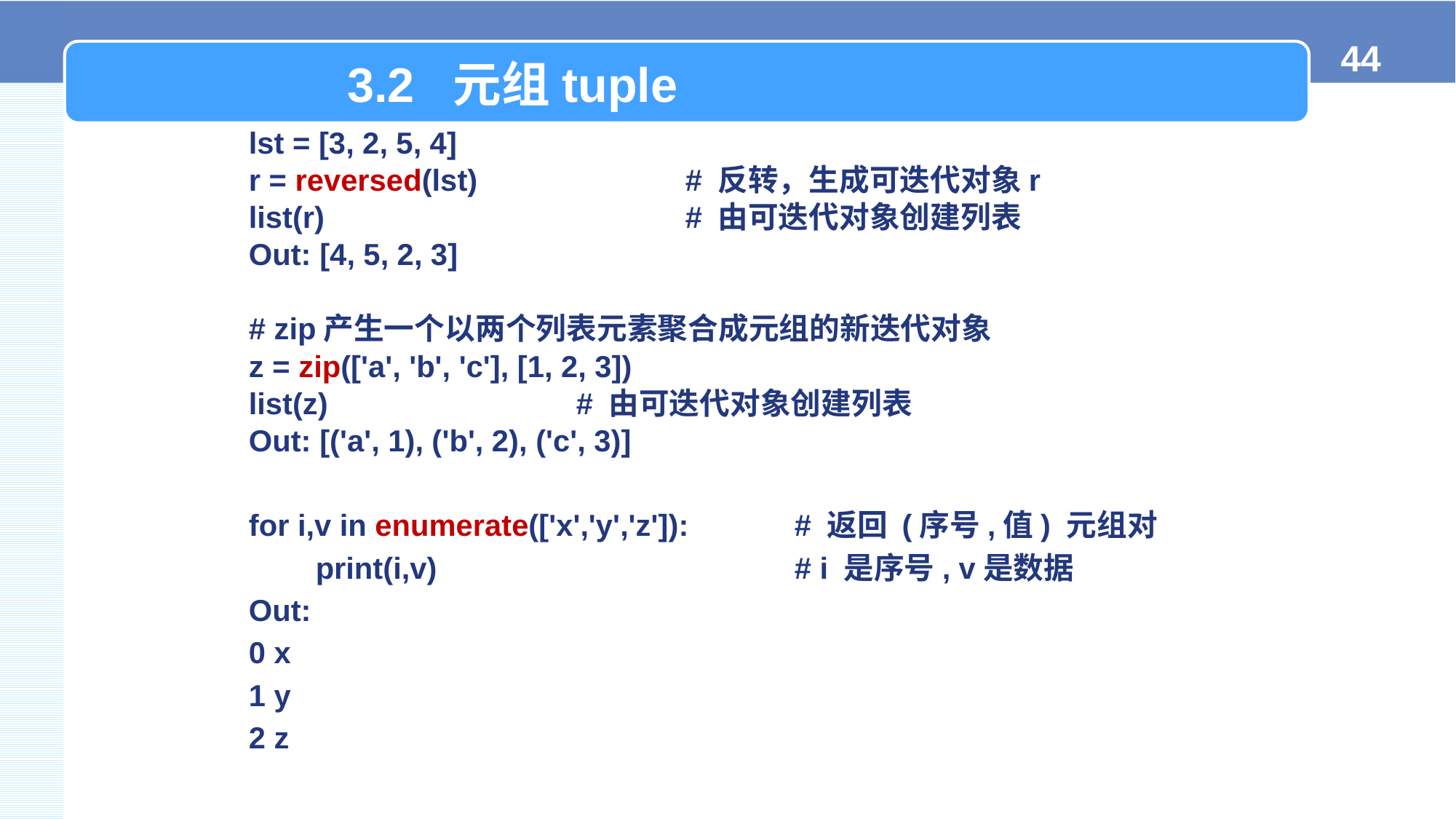

3.2  元组tuple
lst = [3, 2, 5, 4]
r = reversed(lst)		# 反转，生成可迭代对象r
list(r)				# 由可迭代对象创建列表
Out: [4, 5, 2, 3]

# zip产生一个以两个列表元素聚合成元组的新迭代对象
z = zip(['a', 'b', 'c'], [1, 2, 3])
list(z)                     	# 由可迭代对象创建列表
Out: [('a', 1), ('b', 2), ('c', 3)]

for i,v in enumerate(['x','y','z']):  	# 返回 (序号,值) 元组对
        print(i,v)                                     	# i 是序号, v是数据
Out:
0 x
1 y
2 z